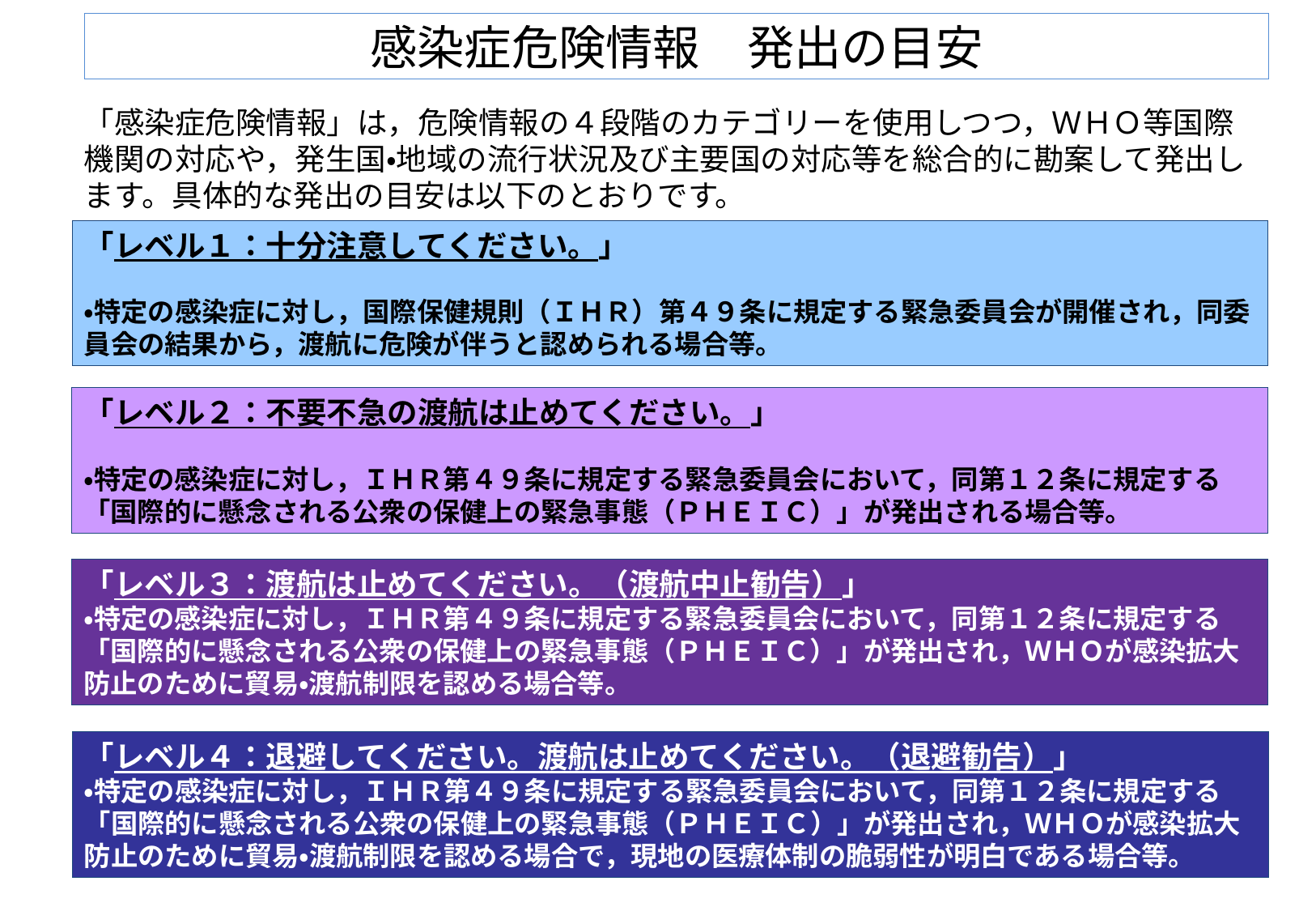

# 感染症危険情報　発出の目安
「感染症危険情報」は，危険情報の４段階のカテゴリーを使用しつつ，ＷＨＯ等国際機関の対応や，発生国・地域の流行状況及び主要国の対応等を総合的に勘案して発出します。具体的な発出の目安は以下のとおりです。
「レベル１：十分注意してください。」

・特定の感染症に対し，国際保健規則（ＩＨＲ）第４９条に規定する緊急委員会が開催され，同委員会の結果から，渡航に危険が伴うと認められる場合等。
「レベル２：不要不急の渡航は止めてください。」

・特定の感染症に対し，ＩＨＲ第４９条に規定する緊急委員会において，同第１２条に規定する「国際的に懸念される公衆の保健上の緊急事態（ＰＨＥＩＣ）」が発出される場合等。
「レベル３：渡航は止めてください。（渡航中止勧告）」
・特定の感染症に対し，ＩＨＲ第４９条に規定する緊急委員会において，同第１２条に規定する「国際的に懸念される公衆の保健上の緊急事態（ＰＨＥＩＣ）」が発出され，ＷＨＯが感染拡大防止のために貿易・渡航制限を認める場合等。
「レベル４：退避してください。渡航は止めてください。（退避勧告）」
・特定の感染症に対し，ＩＨＲ第４９条に規定する緊急委員会において，同第１２条に規定する「国際的に懸念される公衆の保健上の緊急事態（ＰＨＥＩＣ）」が発出され，ＷＨＯが感染拡大防止のために貿易・渡航制限を認める場合で，現地の医療体制の脆弱性が明白である場合等。